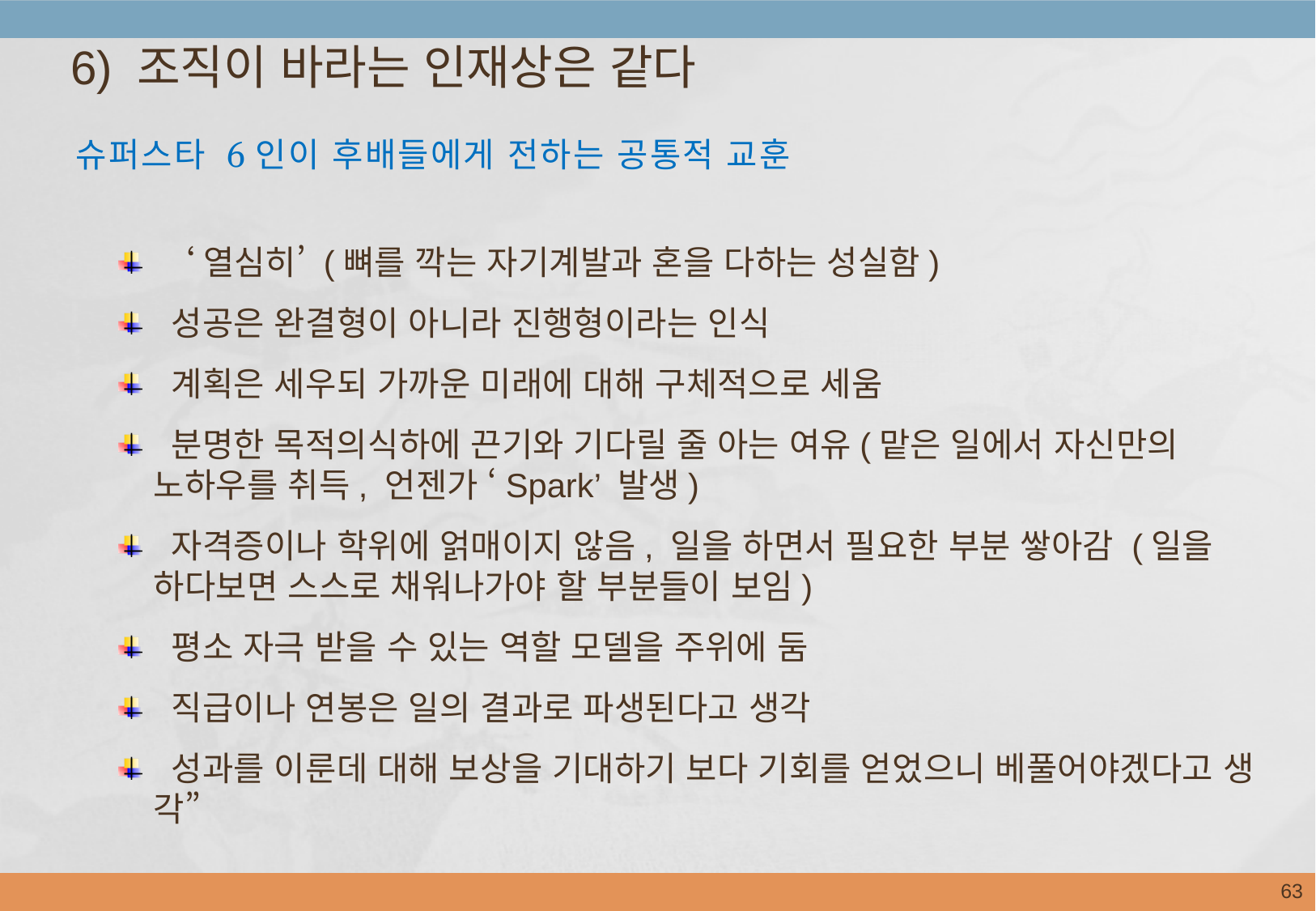

6) 조직이 바라는 인재상은 같다
슈퍼스타 6인이 후배들에게 전하는 공통적 교훈
 ‘열심히’ (뼈를 깍는 자기계발과 혼을 다하는 성실함)
 성공은 완결형이 아니라 진행형이라는 인식
 계획은 세우되 가까운 미래에 대해 구체적으로 세움
 분명한 목적의식하에 끈기와 기다릴 줄 아는 여유(맡은 일에서 자신만의 노하우를 취득, 언젠가 ‘Spark’ 발생)
 자격증이나 학위에 얽매이지 않음, 일을 하면서 필요한 부분 쌓아감 (일을 하다보면 스스로 채워나가야 할 부분들이 보임)
 평소 자극 받을 수 있는 역할 모델을 주위에 둠
 직급이나 연봉은 일의 결과로 파생된다고 생각
 성과를 이룬데 대해 보상을 기대하기 보다 기회를 얻었으니 베풀어야겠다고 생각”
63